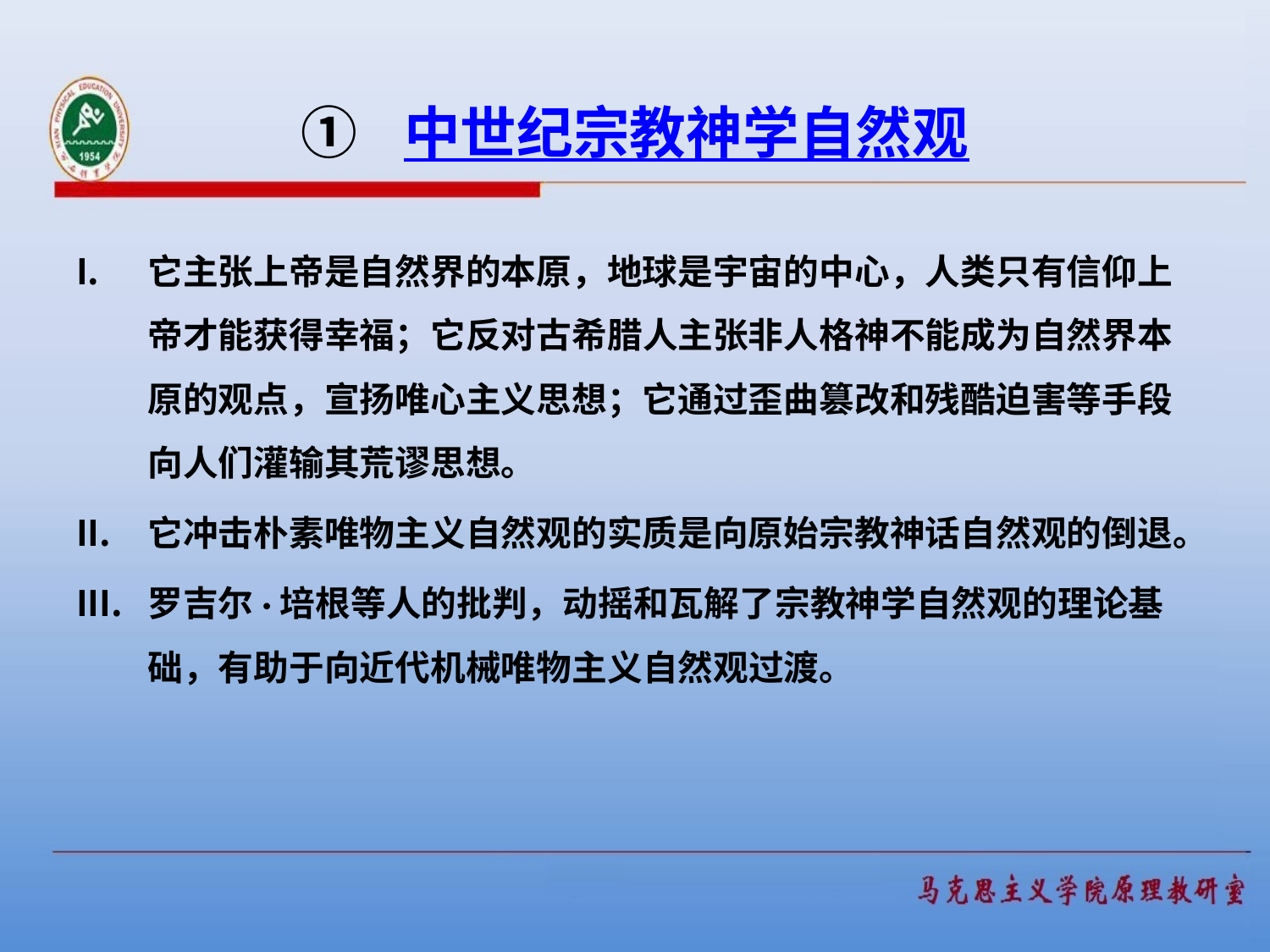

# 中世纪宗教神学自然观
它主张上帝是自然界的本原，地球是宇宙的中心，人类只有信仰上帝才能获得幸福；它反对古希腊人主张非人格神不能成为自然界本原的观点，宣扬唯心主义思想；它通过歪曲篡改和残酷迫害等手段向人们灌输其荒谬思想。
它冲击朴素唯物主义自然观的实质是向原始宗教神话自然观的倒退。
罗吉尔·培根等人的批判，动摇和瓦解了宗教神学自然观的理论基础，有助于向近代机械唯物主义自然观过渡。